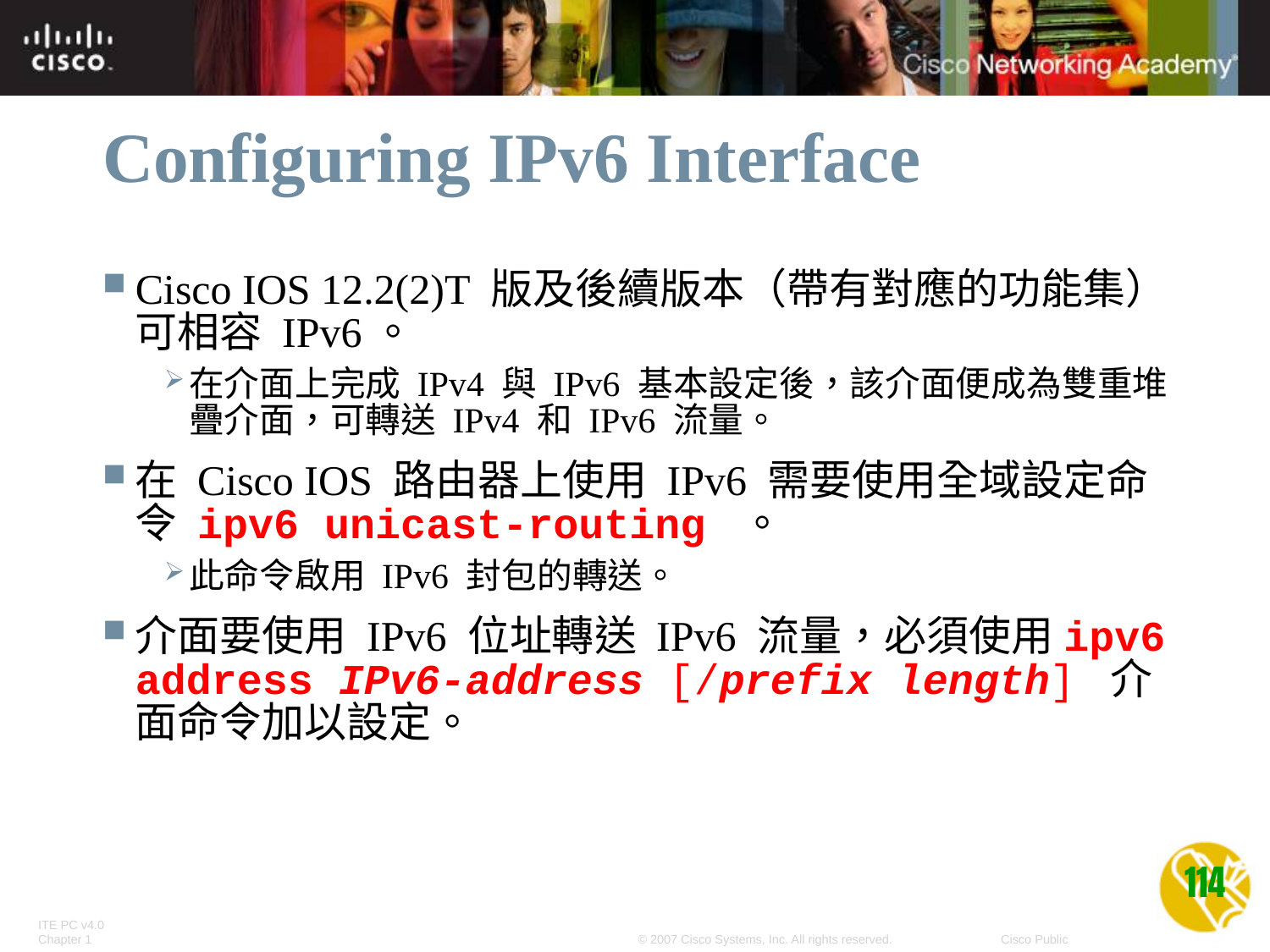

# Configuring IPv6 Interface
Cisco IOS 12.2(2)T 版及後續版本（帶有對應的功能集）可相容 IPv6。
在介面上完成 IPv4 與 IPv6 基本設定後，該介面便成為雙重堆疊介面，可轉送 IPv4 和 IPv6 流量。
在 Cisco IOS 路由器上使用 IPv6 需要使用全域設定命令 ipv6 unicast-routing 。
此命令啟用 IPv6 封包的轉送。
介面要使用 IPv6 位址轉送 IPv6 流量，必須使用ipv6 address IPv6-address [/prefix length] 介面命令加以設定。